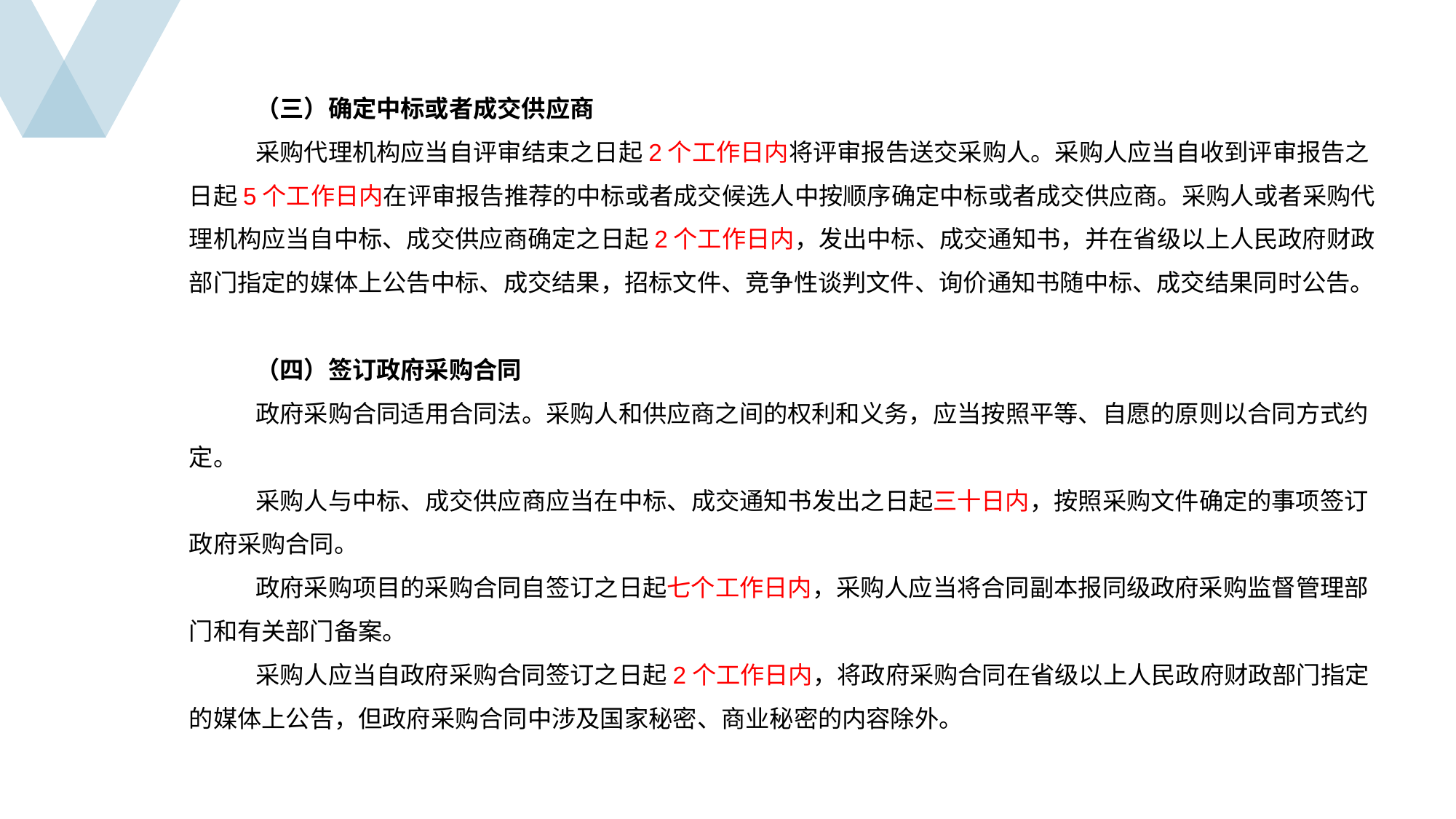

（三）确定中标或者成交供应商
采购代理机构应当自评审结束之日起2个工作日内将评审报告送交采购人。采购人应当自收到评审报告之日起5个工作日内在评审报告推荐的中标或者成交候选人中按顺序确定中标或者成交供应商。采购人或者采购代理机构应当自中标、成交供应商确定之日起2个工作日内，发出中标、成交通知书，并在省级以上人民政府财政部门指定的媒体上公告中标、成交结果，招标文件、竞争性谈判文件、询价通知书随中标、成交结果同时公告。

（四）签订政府采购合同
政府采购合同适用合同法。采购人和供应商之间的权利和义务，应当按照平等、自愿的原则以合同方式约定。
采购人与中标、成交供应商应当在中标、成交通知书发出之日起三十日内，按照采购文件确定的事项签订政府采购合同。
政府采购项目的采购合同自签订之日起七个工作日内，采购人应当将合同副本报同级政府采购监督管理部门和有关部门备案。
采购人应当自政府采购合同签订之日起2个工作日内，将政府采购合同在省级以上人民政府财政部门指定的媒体上公告，但政府采购合同中涉及国家秘密、商业秘密的内容除外。